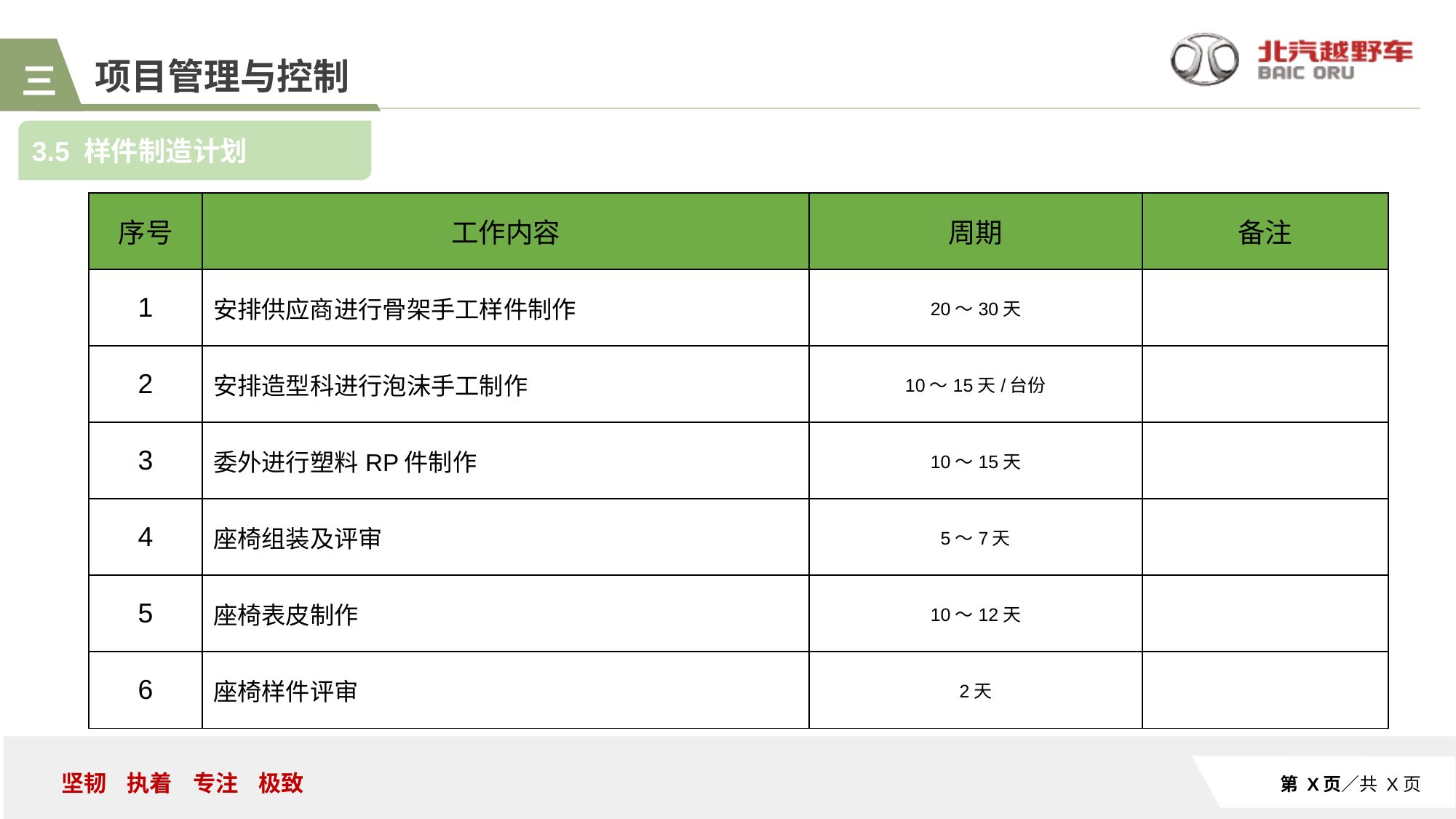

项目管理与控制
三
3.5 样件制造计划
| 序号 | 工作内容 | 周期 | 备注 |
| --- | --- | --- | --- |
| 1 | 安排供应商进行骨架手工样件制作 | 20～30天 |  |
| 2 | 安排造型科进行泡沫手工制作 | 10～15天/台份 |  |
| 3 | 委外进行塑料RP件制作 | 10～15天 |  |
| 4 | 座椅组装及评审 | 5～7天 |  |
| 5 | 座椅表皮制作 | 10～12天 |  |
| 6 | 座椅样件评审 | 2天 |  |
第 X页／共 X页